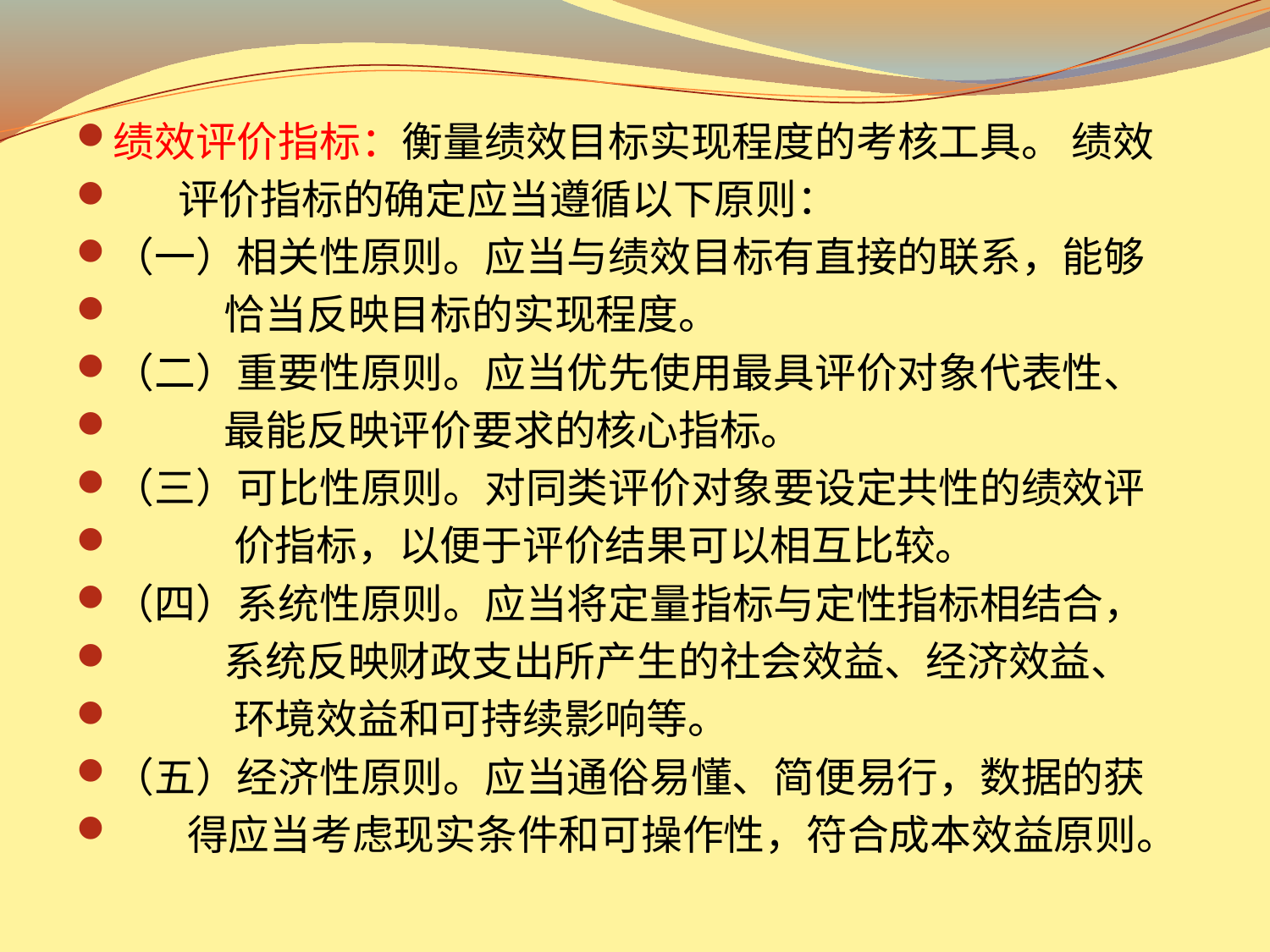

#
绩效评价指标：衡量绩效目标实现程度的考核工具。 绩效
      评价指标的确定应当遵循以下原则：
（一）相关性原则。应当与绩效目标有直接的联系，能够
           恰当反映目标的实现程度。
（二）重要性原则。应当优先使用最具评价对象代表性、
           最能反映评价要求的核心指标。
（三）可比性原则。对同类评价对象要设定共性的绩效评
            价指标，以便于评价结果可以相互比较。
（四）系统性原则。应当将定量指标与定性指标相结合，
           系统反映财政支出所产生的社会效益、经济效益、
            环境效益和可持续影响等。
（五）经济性原则。应当通俗易懂、简便易行，数据的获
       得应当考虑现实条件和可操作性，符合成本效益原则。